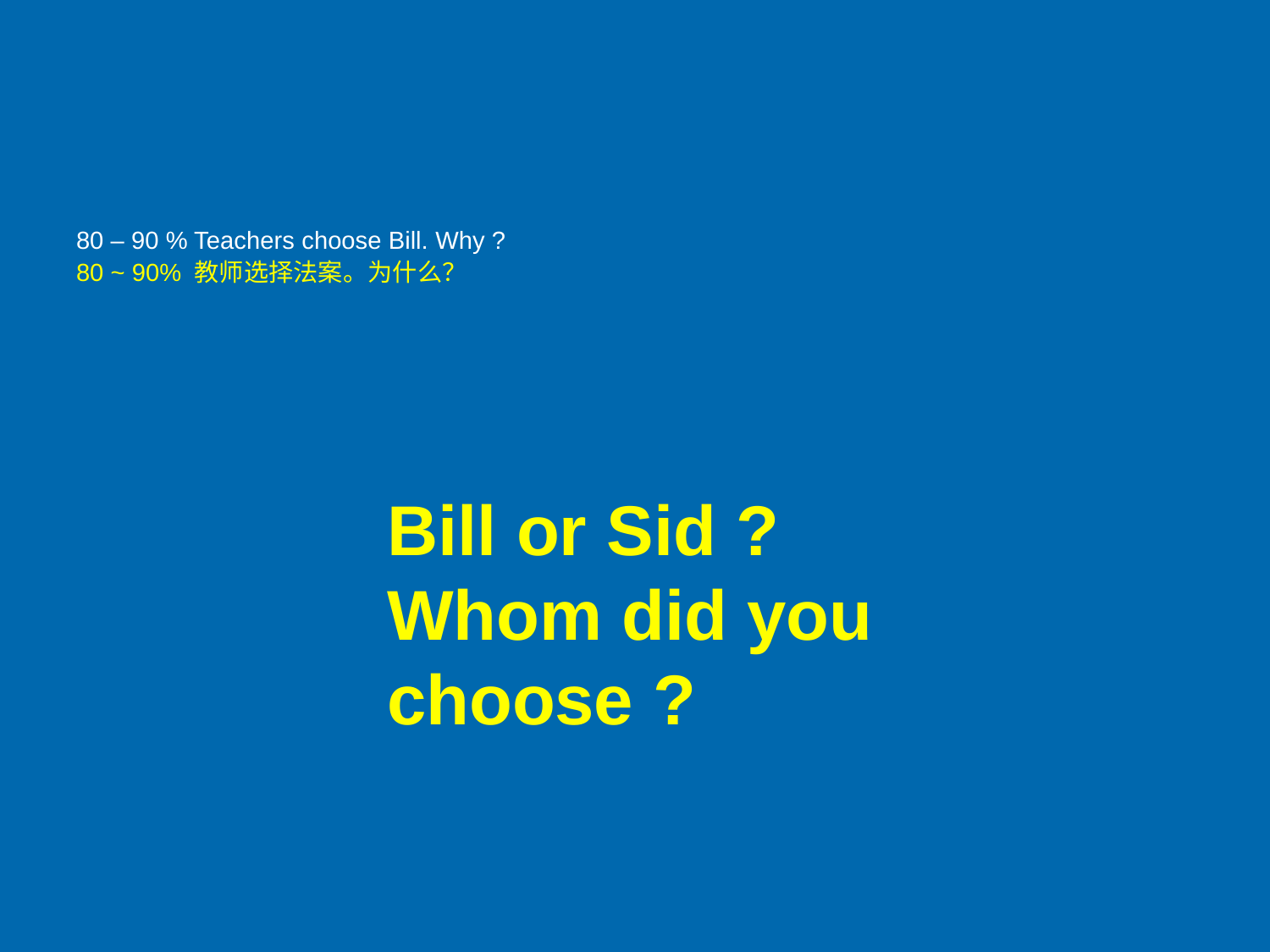

Bill or Sid ?
Whom did you choose ?
80 – 90 % Teachers choose Bill. Why ?
80 ~ 90% 教师选择法案。为什么？